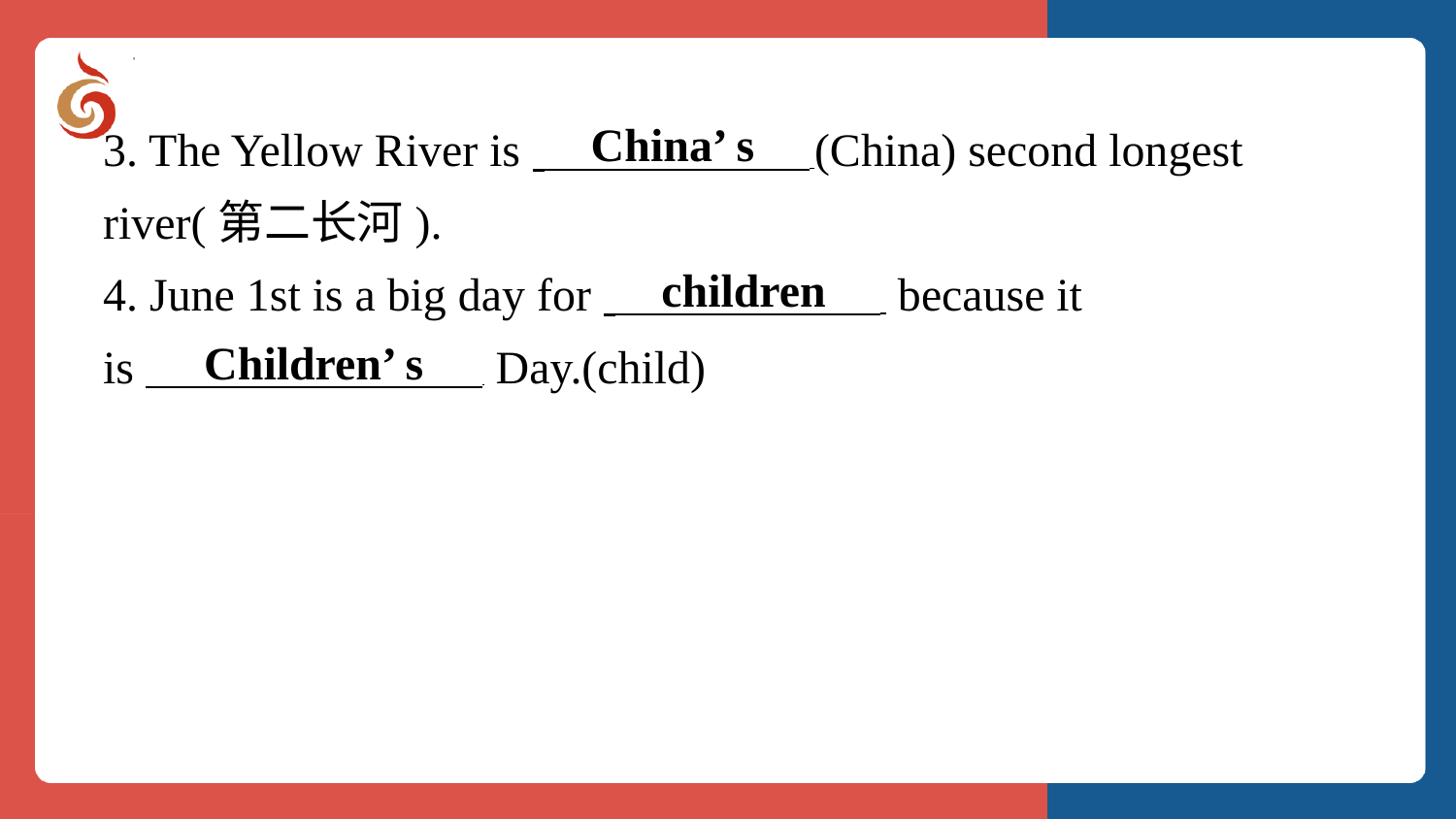

China’ s
3. The Yellow River is                             ⁠(China) second longest
river(第二长河).
4. June 1st is a big day for                             ⁠ because it
is                                   ⁠ Day.(child)
children
Children’ s